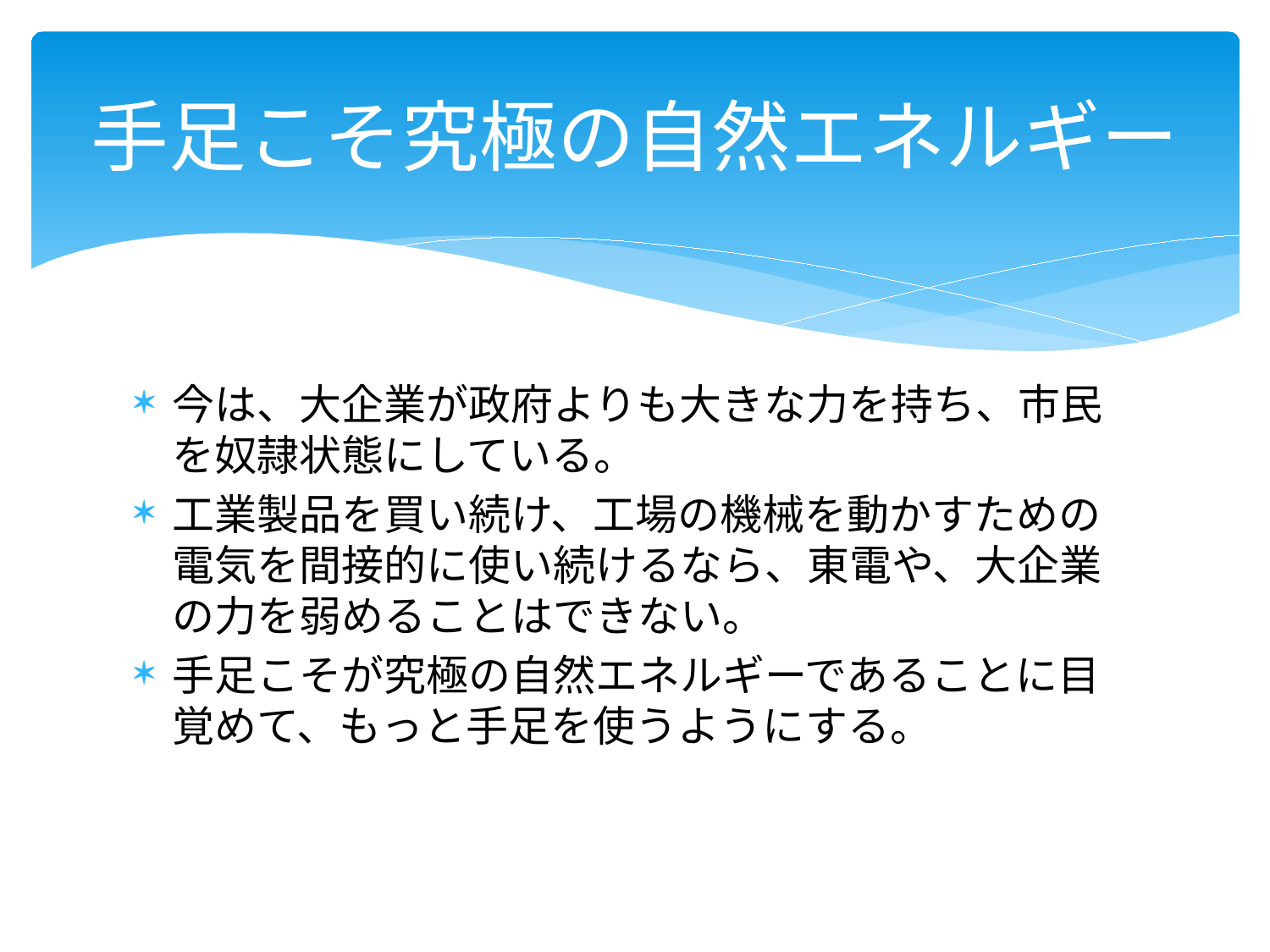

# 手足こそ究極の自然エネルギー
今は、大企業が政府よりも大きな力を持ち、市民を奴隷状態にしている。
工業製品を買い続け、工場の機械を動かすための電気を間接的に使い続けるなら、東電や、大企業の力を弱めることはできない。
手足こそが究極の自然エネルギーであることに目覚めて、もっと手足を使うようにする。